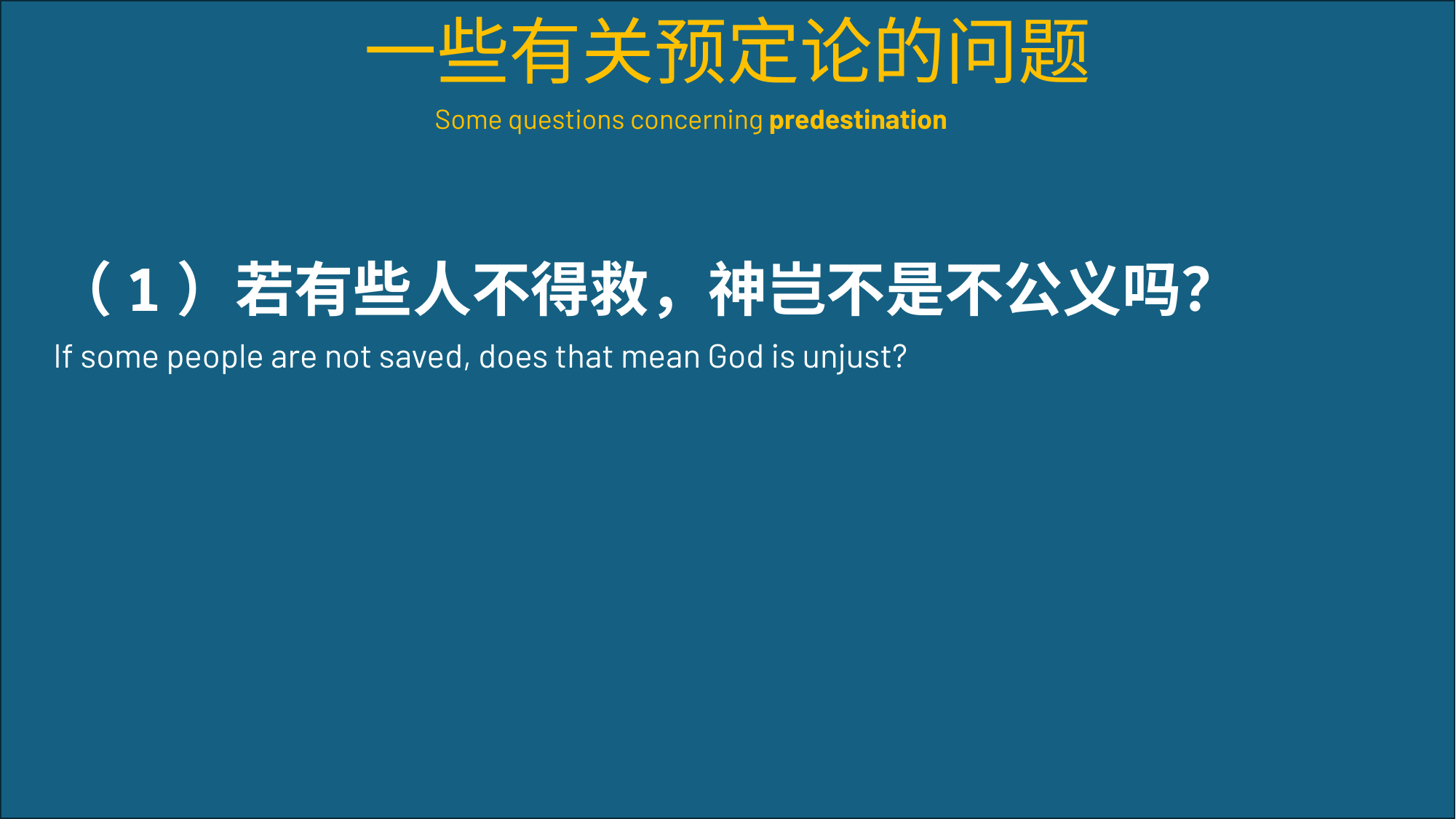

一些有关预定论的问题
Some questions concerning predestination
（1）若有些人不得救，神岂不是不公义吗？
If some people are not saved, does that mean God is unjust?